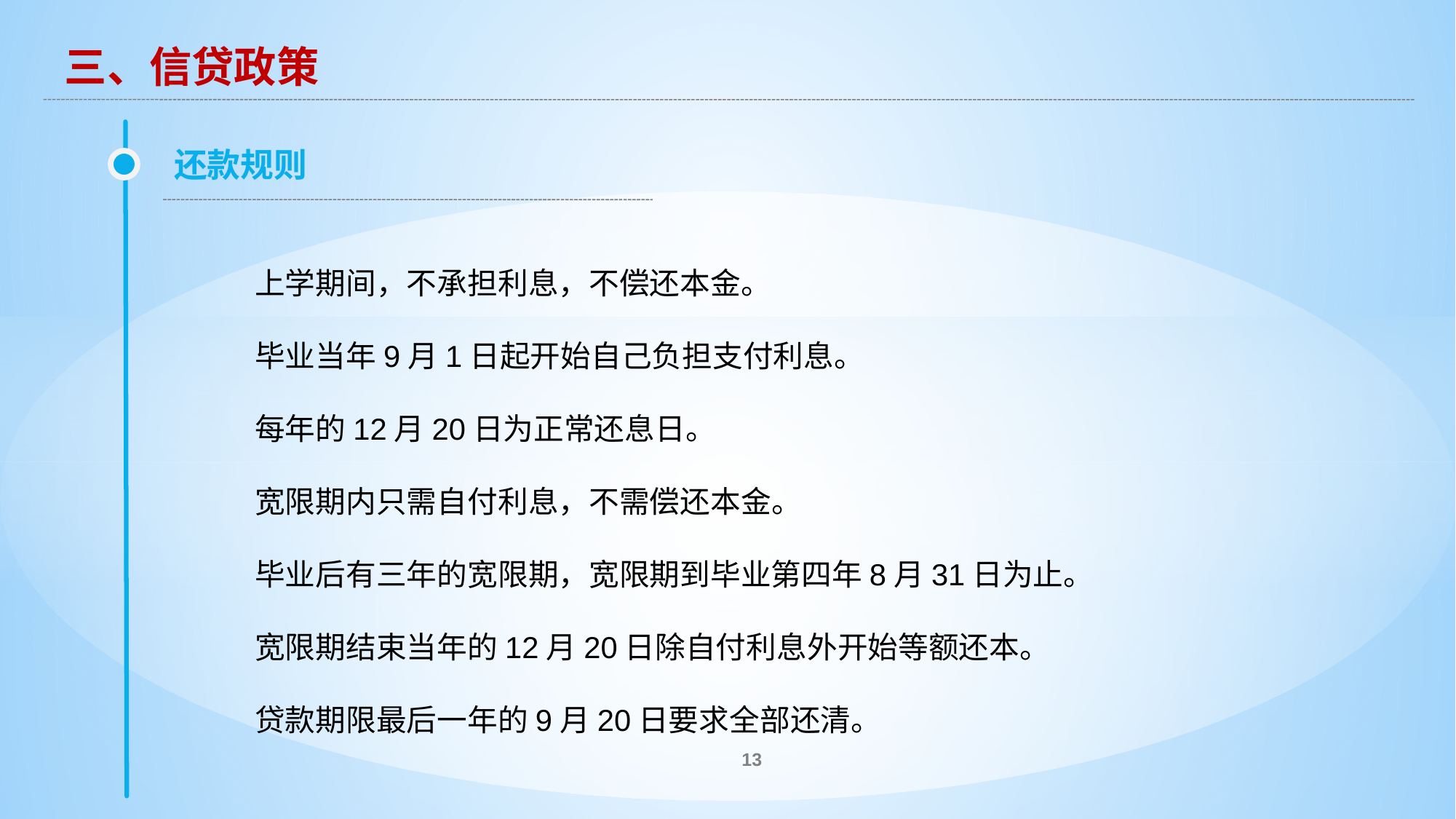

三、信贷政策

还款规则

上学期间，不承担利息，不偿还本金。
毕业当年9月1日起开始自己负担支付利息。
每年的12月20日为正常还息日。
宽限期内只需自付利息，不需偿还本金。
毕业后有三年的宽限期，宽限期到毕业第四年8月31日为止。
宽限期结束当年的12月20日除自付利息外开始等额还本。
贷款期限最后一年的9月20日要求全部还清。
13